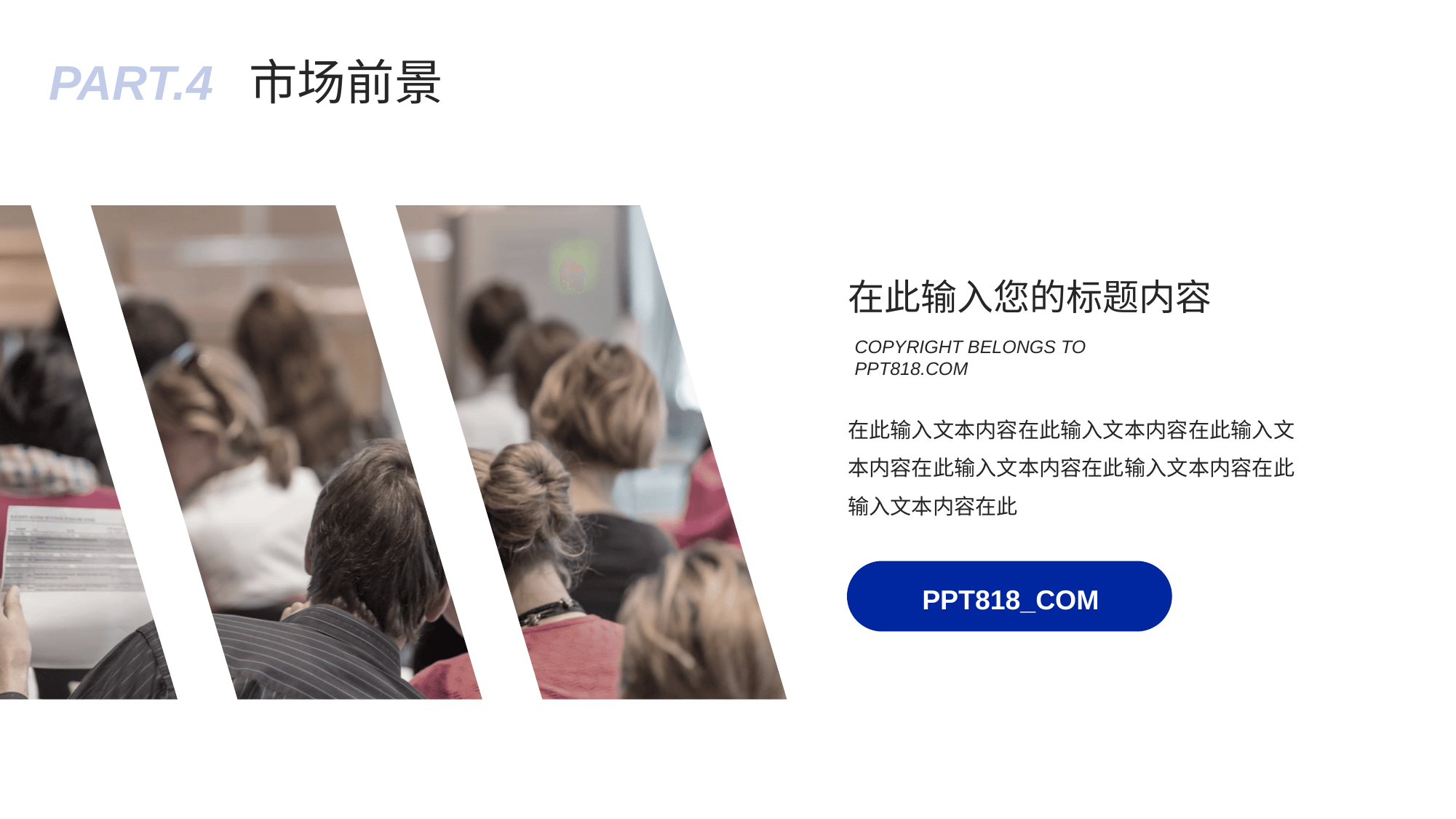

PART.4
市场前景

在此输入您的标题内容
COPYRIGHT BELONGS TO PPT818.COM
在此输入文本内容在此输入文本内容在此输入文本内容在此输入文本内容在此输入文本内容在此输入文本内容在此

PPT818_COM